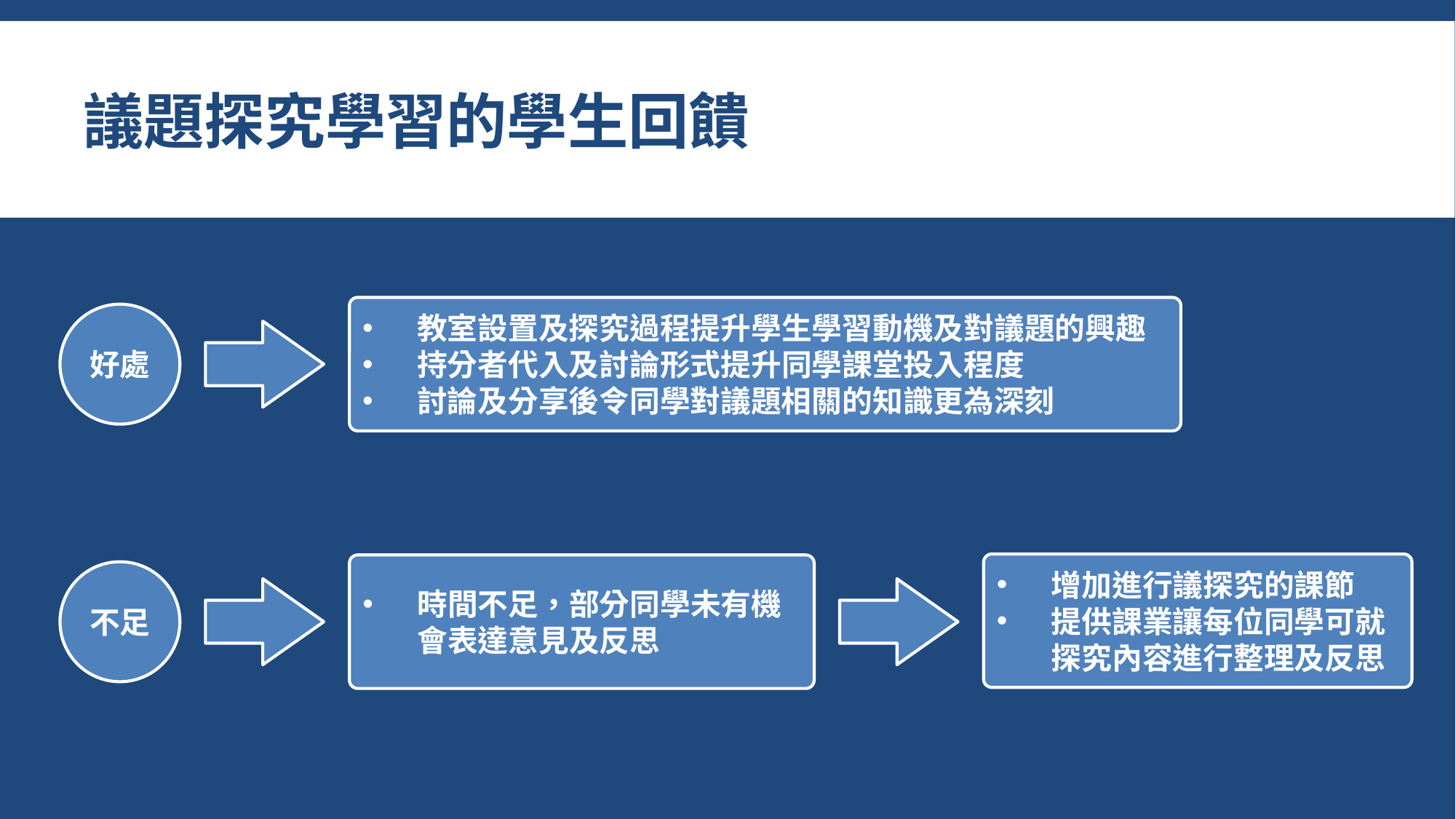

# 議題探究學習的學生回饋

教室設置及探究過程提升學生學習動機及對議題的興趣
持分者代入及討論形式提升同學課堂投入程度
討論及分享後令同學對議題相關的知識更為深刻

好處

增加進行議探究的課節
提供課業讓每位同學可就探究內容進行整理及反思

時間不足，部分同學未有機會表達意見及反思

不足